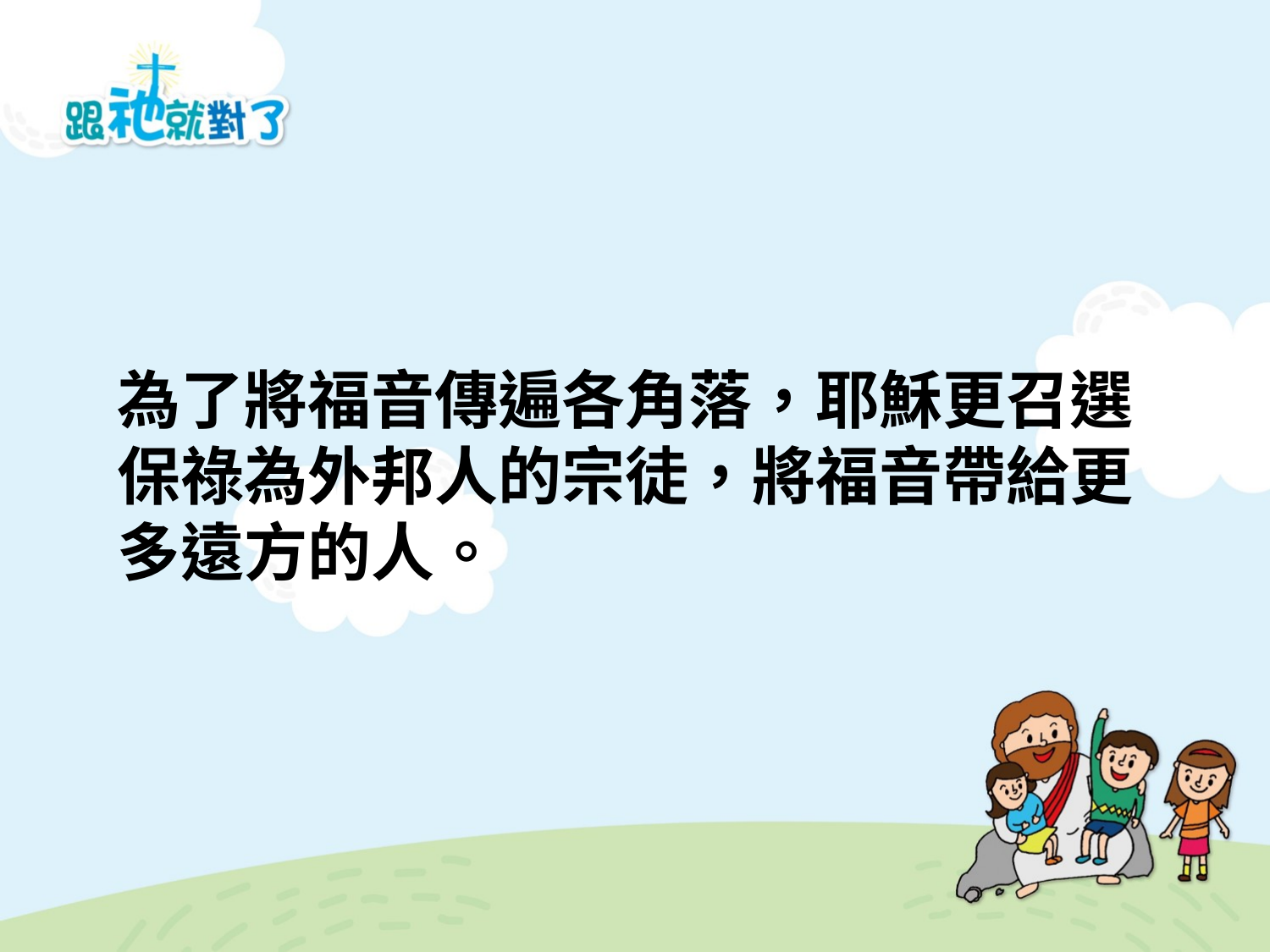

為了將福音傳遍各角落，耶穌更召選保祿為外邦人的宗徒，將福音帶給更多遠方的人。